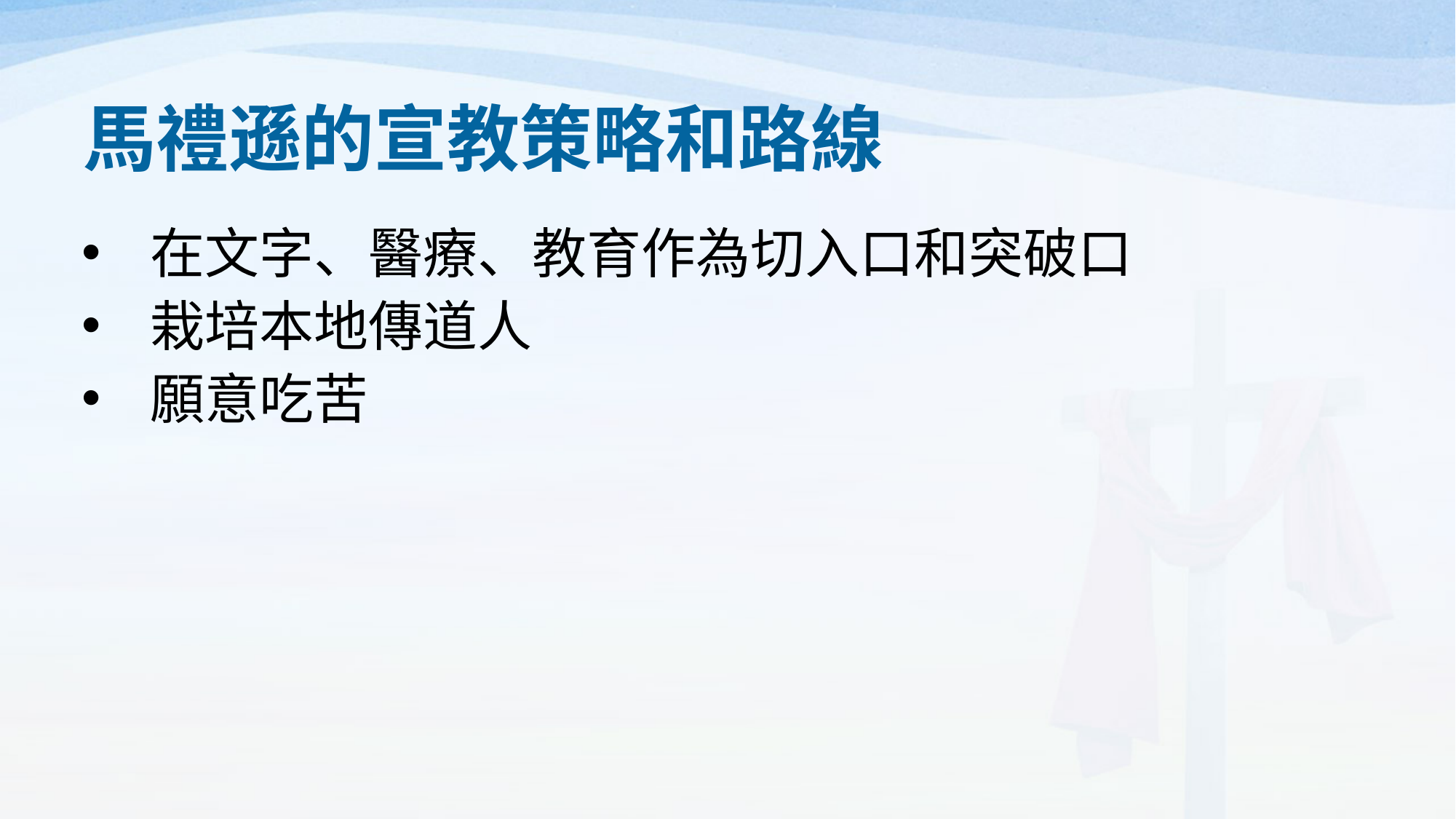

# 馬禮遜的宣教策略和路線
在文字、醫療、教育作為切入口和突破口
栽培本地傳道人
願意吃苦